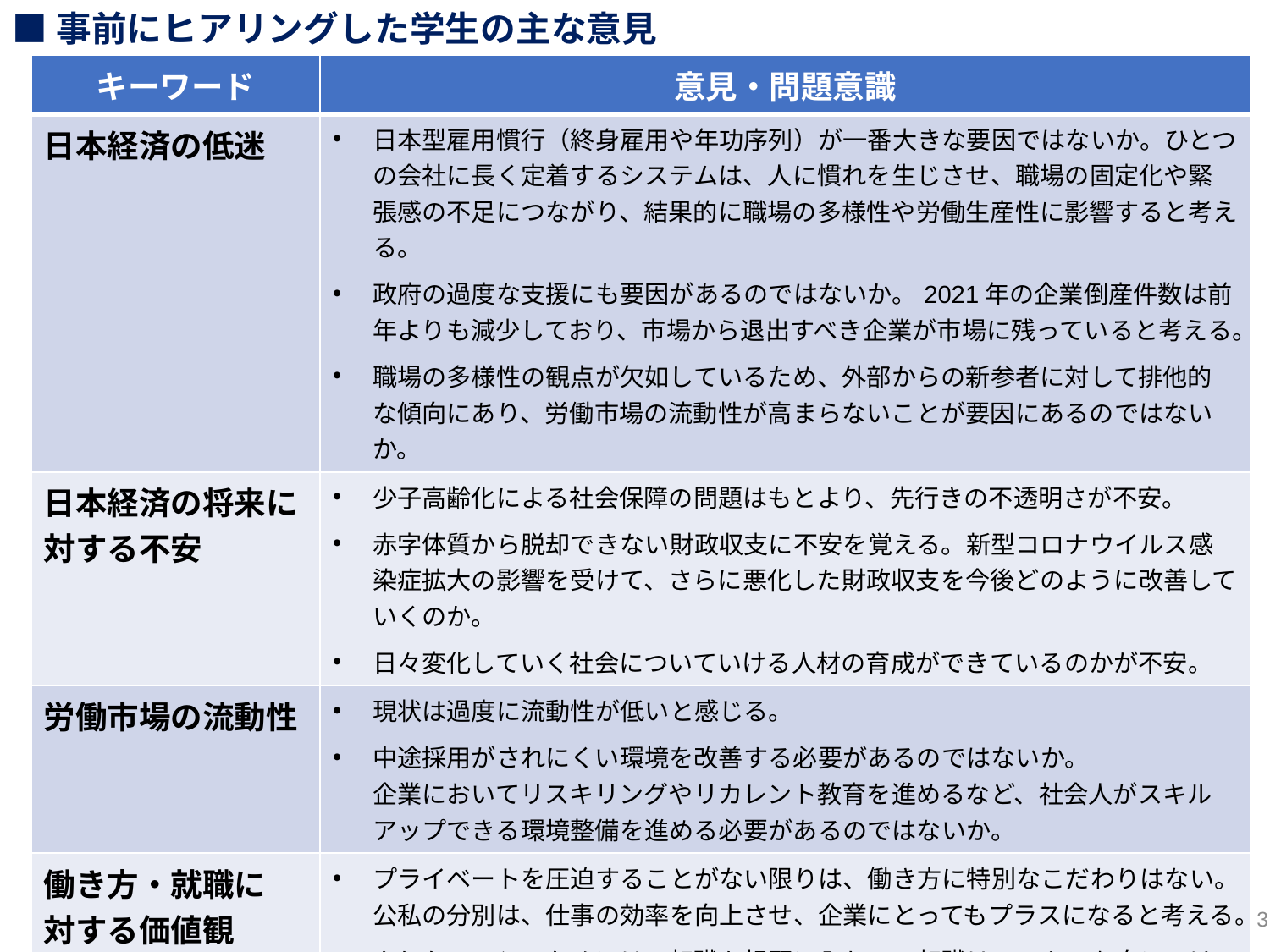

■事前にヒアリングした学生の主な意見
| キーワード | 意見・問題意識 |
| --- | --- |
| 日本経済の低迷 | 日本型雇用慣行（終身雇用や年功序列）が一番大きな要因ではないか。ひとつの会社に長く定着するシステムは、人に慣れを生じさせ、職場の固定化や緊張感の不足につながり、結果的に職場の多様性や労働生産性に影響すると考える。 政府の過度な支援にも要因があるのではないか。2021年の企業倒産件数は前年よりも減少しており、市場から退出すべき企業が市場に残っていると考える。 職場の多様性の観点が欠如しているため、外部からの新参者に対して排他的な傾向にあり、労働市場の流動性が高まらないことが要因にあるのではないか。 |
| 日本経済の将来に対する不安 | 少子高齢化による社会保障の問題はもとより、先行きの不透明さが不安。 赤字体質から脱却できない財政収支に不安を覚える。新型コロナウイルス感染症拡大の影響を受けて、さらに悪化した財政収支を今後どのように改善していくのか。 日々変化していく社会についていける人材の育成ができているのかが不安。 |
| 労働市場の流動性 | 現状は過度に流動性が低いと感じる。 中途採用がされにくい環境を改善する必要があるのではないか。 企業においてリスキリングやリカレント教育を進めるなど、社会人がスキルアップできる環境整備を進める必要があるのではないか。 |
| 働き方・就職に 対する価値観 | プライベートを圧迫することがない限りは、働き方に特別なこだわりはない。公私の分別は、仕事の効率を向上させ、企業にとってもプラスになると考える。 やりたいことのためには、転職も視野に入れる。転職は、スキルを身につけるための一つの手段と考える。 就職では、自分がやりたいこと、成し遂げたいことなどを重要視している。 起業やスタートアップなどへの就職も関心はあるが、何をすればよいのかや、チャレンジをして失敗したときのことなどが不安。起業やスタートアップのことを知るための講座などがあればハードルは下がる。 |
3